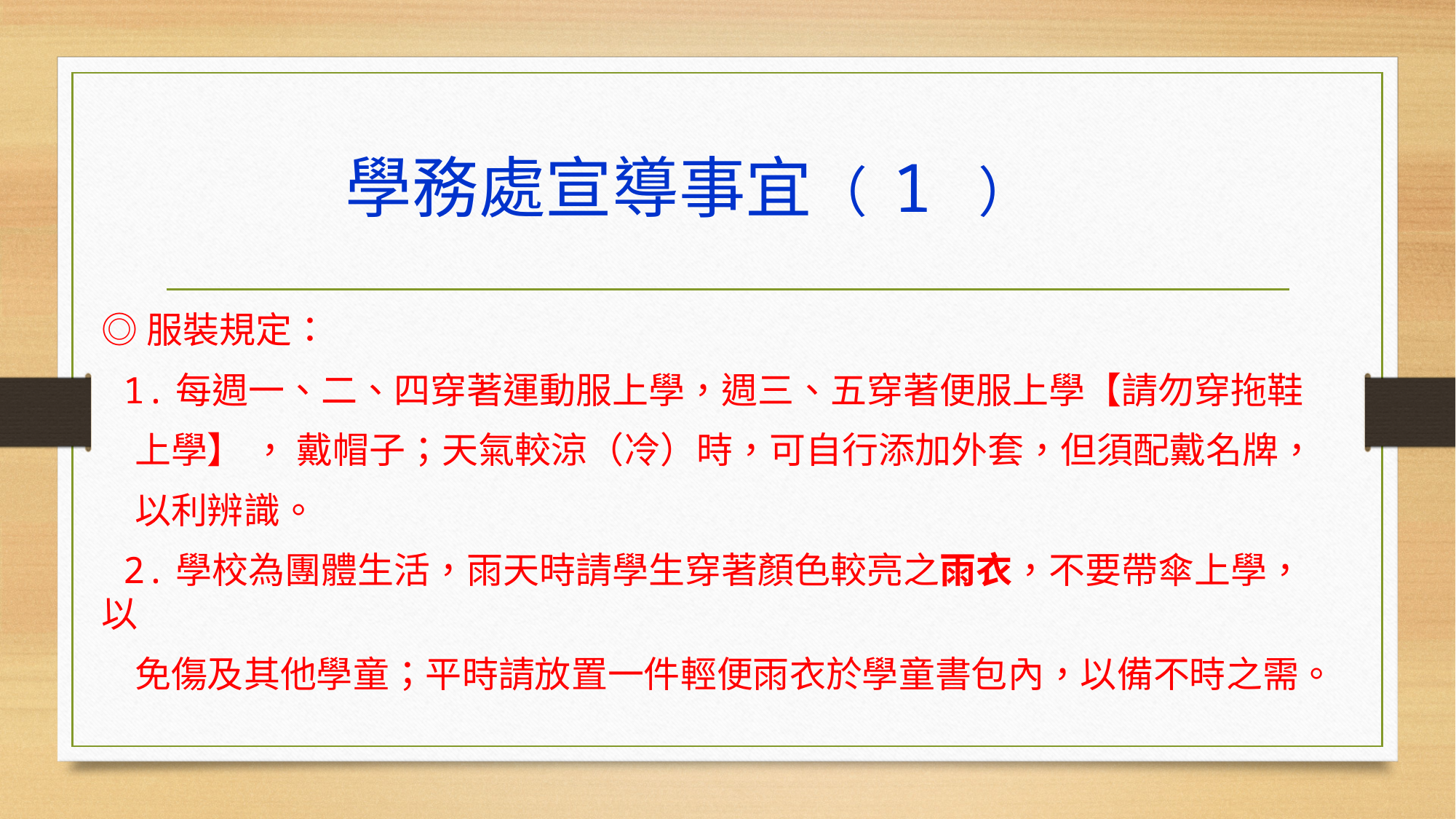

# 學務處宣導事宜（ 1 ）
◎服裝規定：
 1.每週一、二、四穿著運動服上學，週三、五穿著便服上學【請勿穿拖鞋
   上學】 ， 戴帽子；天氣較涼（冷）時，可自行添加外套，但須配戴名牌，
   以利辨識。
 2.學校為團體生活，雨天時請學生穿著顏色較亮之雨衣，不要帶傘上學，以
   免傷及其他學童；平時請放置一件輕便雨衣於學童書包內，以備不時之需。